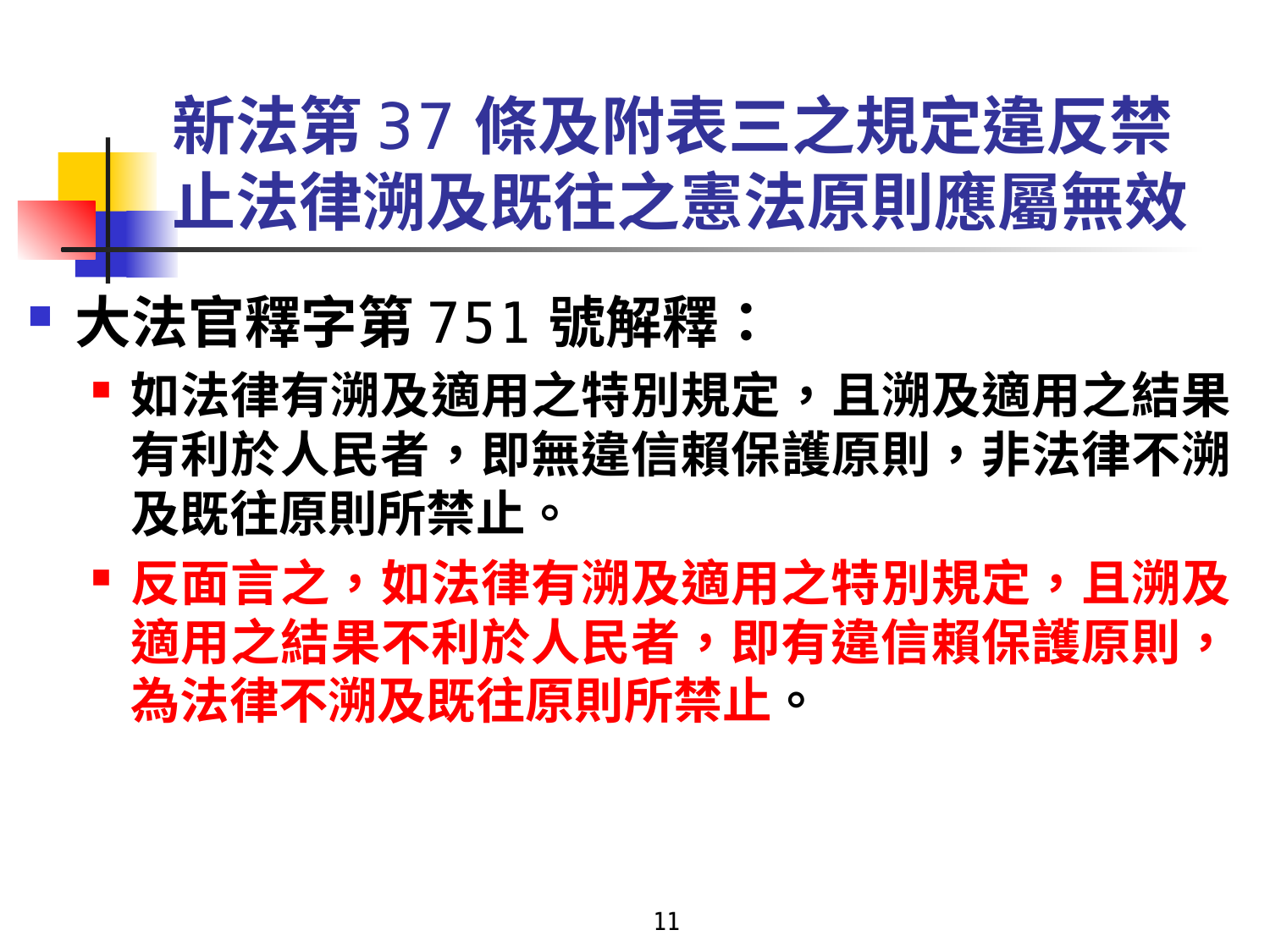

# 新法第37條及附表三之規定違反禁止法律溯及既往之憲法原則應屬無效
大法官釋字第751號解釋：
如法律有溯及適用之特別規定，且溯及適用之結果有利於人民者，即無違信賴保護原則，非法律不溯及既往原則所禁止。
反面言之，如法律有溯及適用之特別規定，且溯及適用之結果不利於人民者，即有違信賴保護原則，為法律不溯及既往原則所禁止。

11